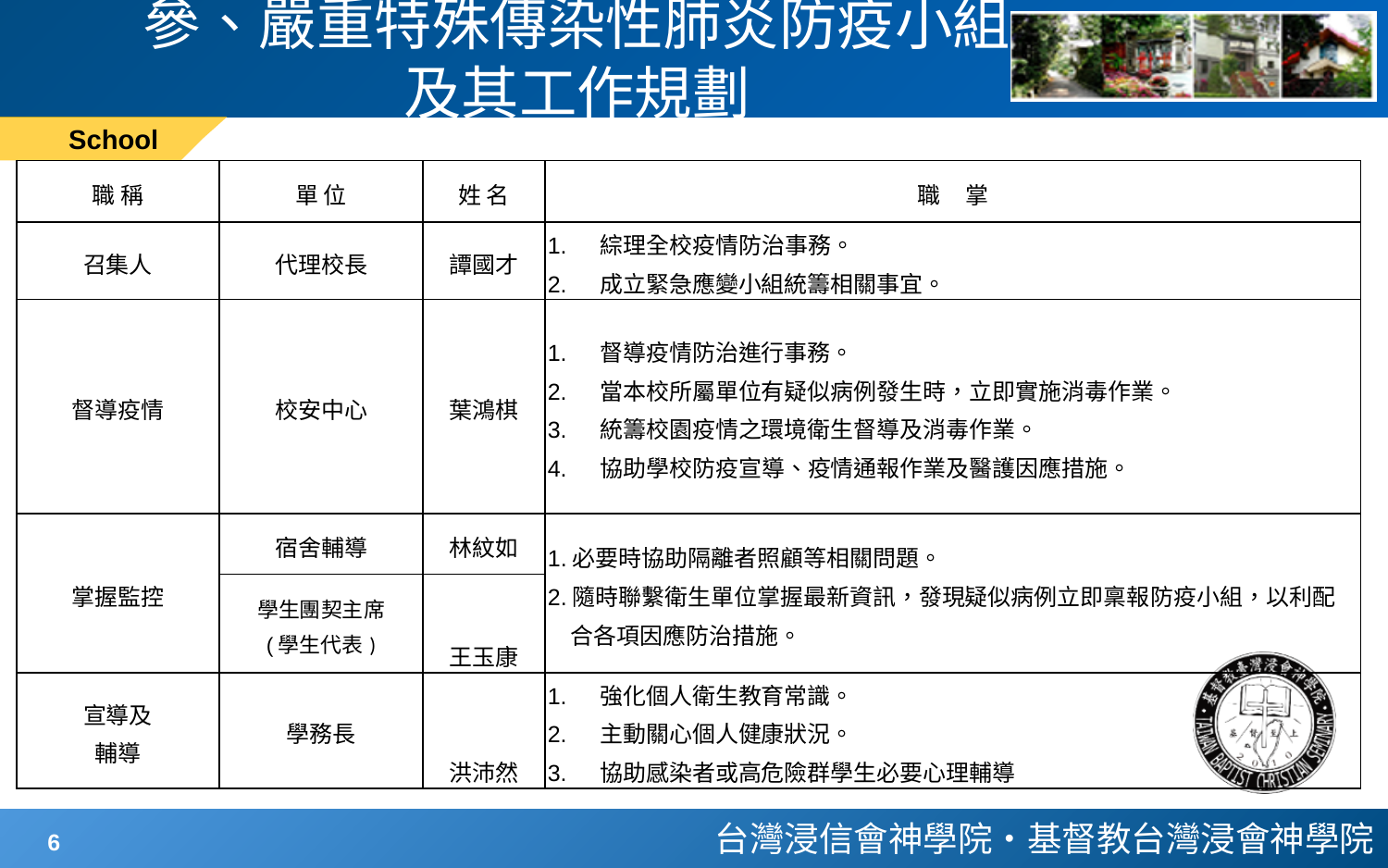

# 參、嚴重特殊傳染性肺炎防疫小組 及其工作規劃
School
| 職 稱 | 單 位 | 姓 名 | 職 掌 |
| --- | --- | --- | --- |
| 召集人 | 代理校長 | 譚國才 | 綜理全校疫情防治事務。 成立緊急應變小組統籌相關事宜。 |
| 督導疫情 | 校安中心 | 葉鴻棋 | 督導疫情防治進行事務。 當本校所屬單位有疑似病例發生時，立即實施消毒作業。 統籌校園疫情之環境衛生督導及消毒作業。 協助學校防疫宣導、疫情通報作業及醫護因應措施。 |
| 掌握監控 | 宿舍輔導 | 林紋如 | 1.必要時協助隔離者照顧等相關問題。 2.隨時聯繫衛生單位掌握最新資訊，發現疑似病例立即稟報防疫小組，以利配合各項因應防治措施。 |
|  | 學生團契主席 (學生代表) | 王玉康 |  |
| 宣導及 輔導 | 學務長 | 洪沛然 | 強化個人衛生教育常識。 主動關心個人健康狀況。 協助感染者或高危險群學生必要心理輔導 |